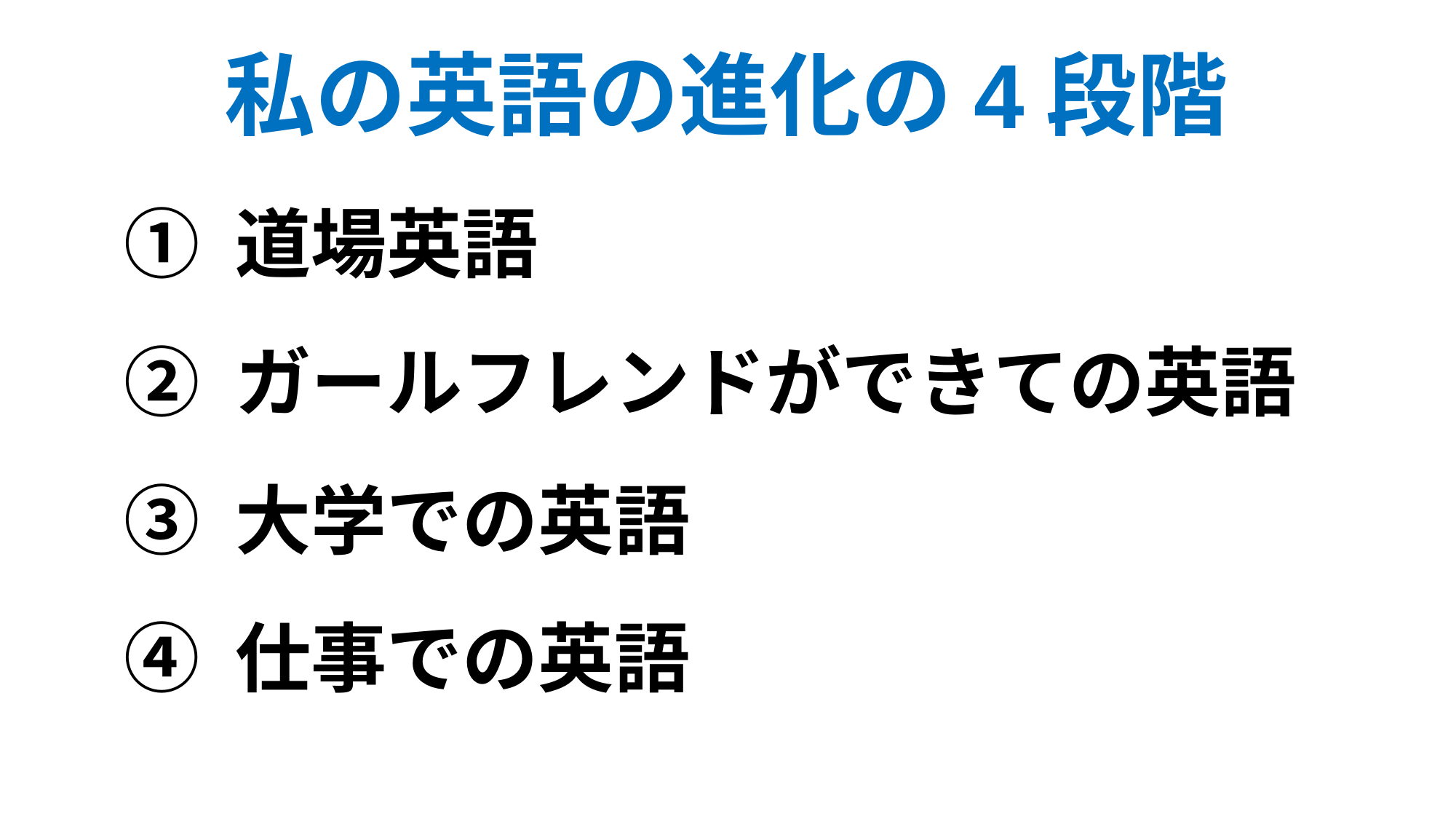

私の英語の進化の4段階
① 道場英語
② ガールフレンドができての英語
③ 大学での英語
④ 仕事での英語